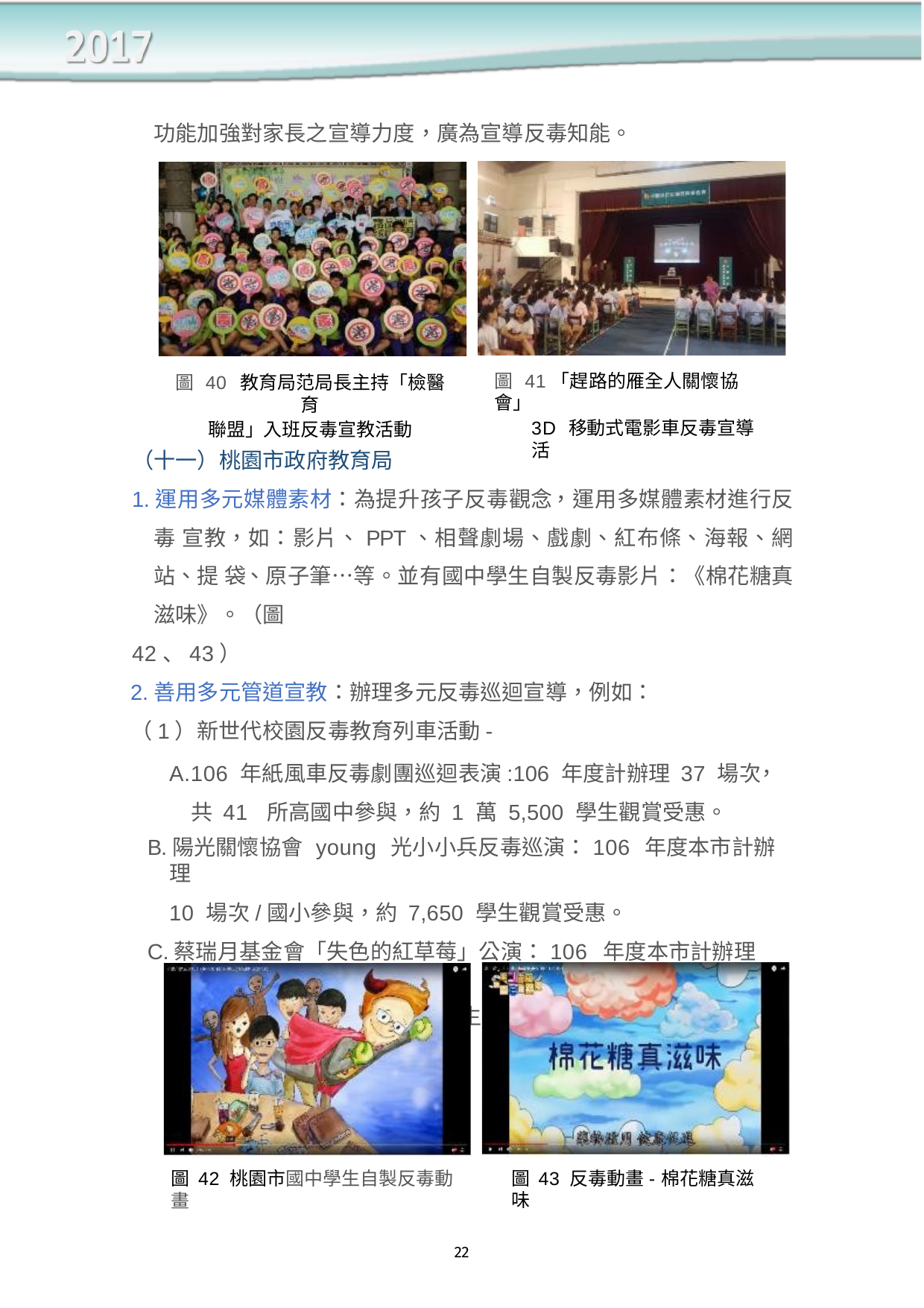

功能加強對家長之宣導力度，廣為宣導反毒知能。

圖 41「趕路的雁全人關懷協會」
3D 移動式電影車反毒宣導活
圖 40 教育局范局長主持「檢醫育
聯盟」入班反毒宣教活動

（十一）桃園市政府教育局
1.運用多元媒體素材：為提升孩子反毒觀念，運用多媒體素材進行反毒 宣教，如：影片、PPT、相聲劇場、戲劇、紅布條、海報、網站、提 袋、原子筆…等。並有國中學生自製反毒影片：《棉花糖真滋味》。（圖
42、43）
2.善用多元管道宣教：辦理多元反毒巡迴宣導，例如：
（1）新世代校園反毒教育列車活動-
A.106 年紙風車反毒劇團巡迴表演:106 年度計辦理 37 場次，共 41  所高國中參與，約 1 萬 5,500 學生觀賞受惠。
B.陽光關懷協會 young 光小小兵反毒巡演：106 年度本市計辦理
10 場次/國小參與，約 7,650 學生觀賞受惠。
C.蔡瑞月基金會「失色的紅草莓」公演：106 年度本市計辦理 10
場次/國小參與，約 5,600 學生觀賞受惠。

圖 43 反毒動畫-棉花糖真滋味

圖 42 桃園市國中學生自製反毒動畫

22